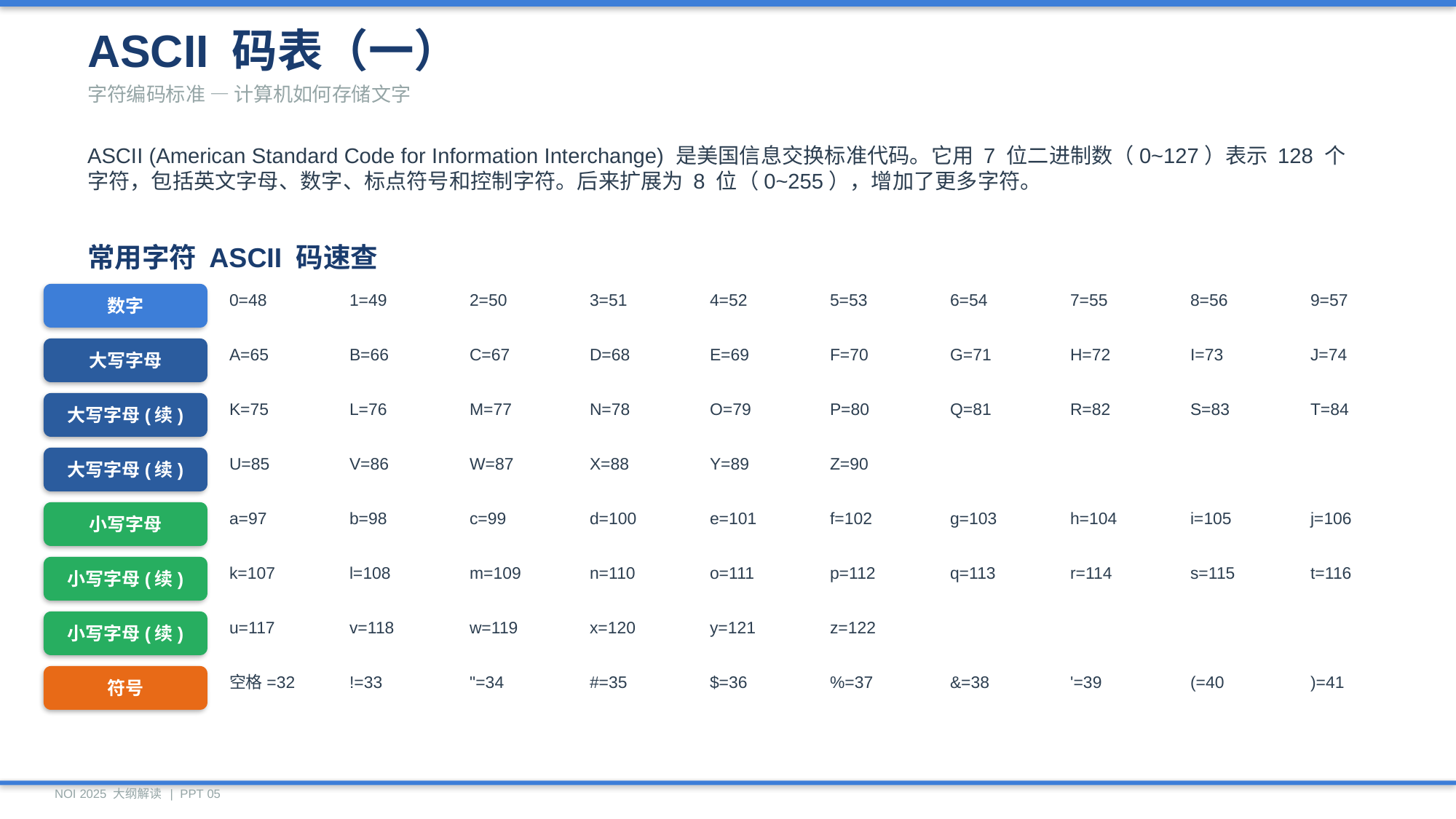

ASCII 码表（一）
字符编码标准 — 计算机如何存储文字
ASCII (American Standard Code for Information Interchange) 是美国信息交换标准代码。它用 7 位二进制数（0~127）表示 128 个字符，包括英文字母、数字、标点符号和控制字符。后来扩展为 8 位（0~255），增加了更多字符。
常用字符 ASCII 码速查
数字
0=48
1=49
2=50
3=51
4=52
5=53
6=54
7=55
8=56
9=57
大写字母
A=65
B=66
C=67
D=68
E=69
F=70
G=71
H=72
I=73
J=74
大写字母(续)
K=75
L=76
M=77
N=78
O=79
P=80
Q=81
R=82
S=83
T=84
大写字母(续)
U=85
V=86
W=87
X=88
Y=89
Z=90
小写字母
a=97
b=98
c=99
d=100
e=101
f=102
g=103
h=104
i=105
j=106
小写字母(续)
k=107
l=108
m=109
n=110
o=111
p=112
q=113
r=114
s=115
t=116
小写字母(续)
u=117
v=118
w=119
x=120
y=121
z=122
符号
空格=32
!=33
"=34
#=35
$=36
%=37
&=38
'=39
(=40
)=41

NOI 2025 大纲解读  |  PPT 05